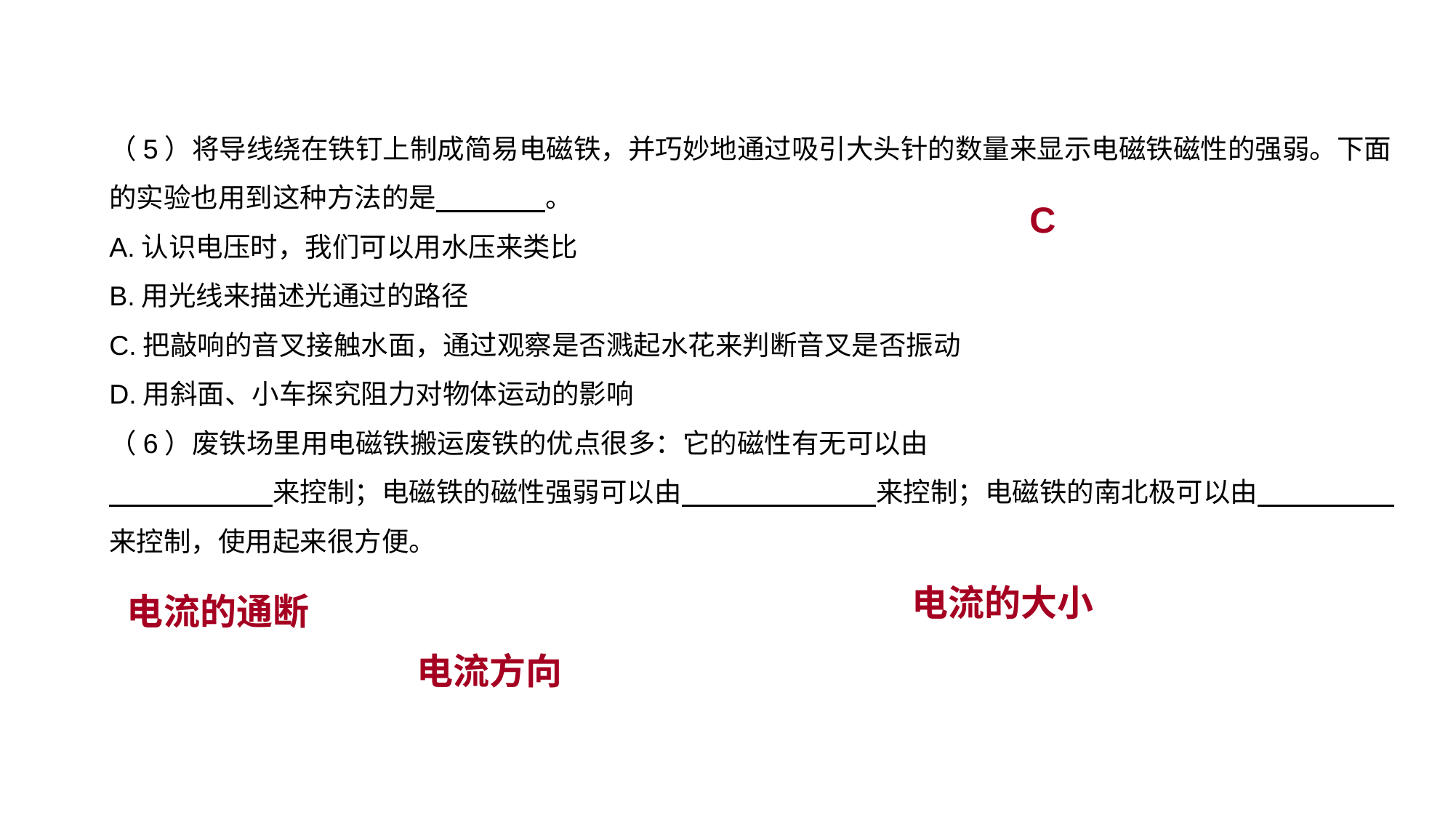

（5）将导线绕在铁钉上制成简易电磁铁，并巧妙地通过吸引大头针的数量来显示电磁铁磁性的强弱。下面的实验也用到这种方法的是　　　　。
A.认识电压时，我们可以用水压来类比
B.用光线来描述光通过的路径
C.把敲响的音叉接触水面，通过观察是否溅起水花来判断音叉是否振动
D.用斜面、小车探究阻力对物体运动的影响
（6）废铁场里用电磁铁搬运废铁的优点很多：它的磁性有无可以由
　　　　　　来控制；电磁铁的磁性强弱可以由　　　     　　　来控制；电磁铁的南北极可以由　　　　　来控制，使用起来很方便。
C
实验突破 素养提升
电流的大小
电流的通断
电流方向